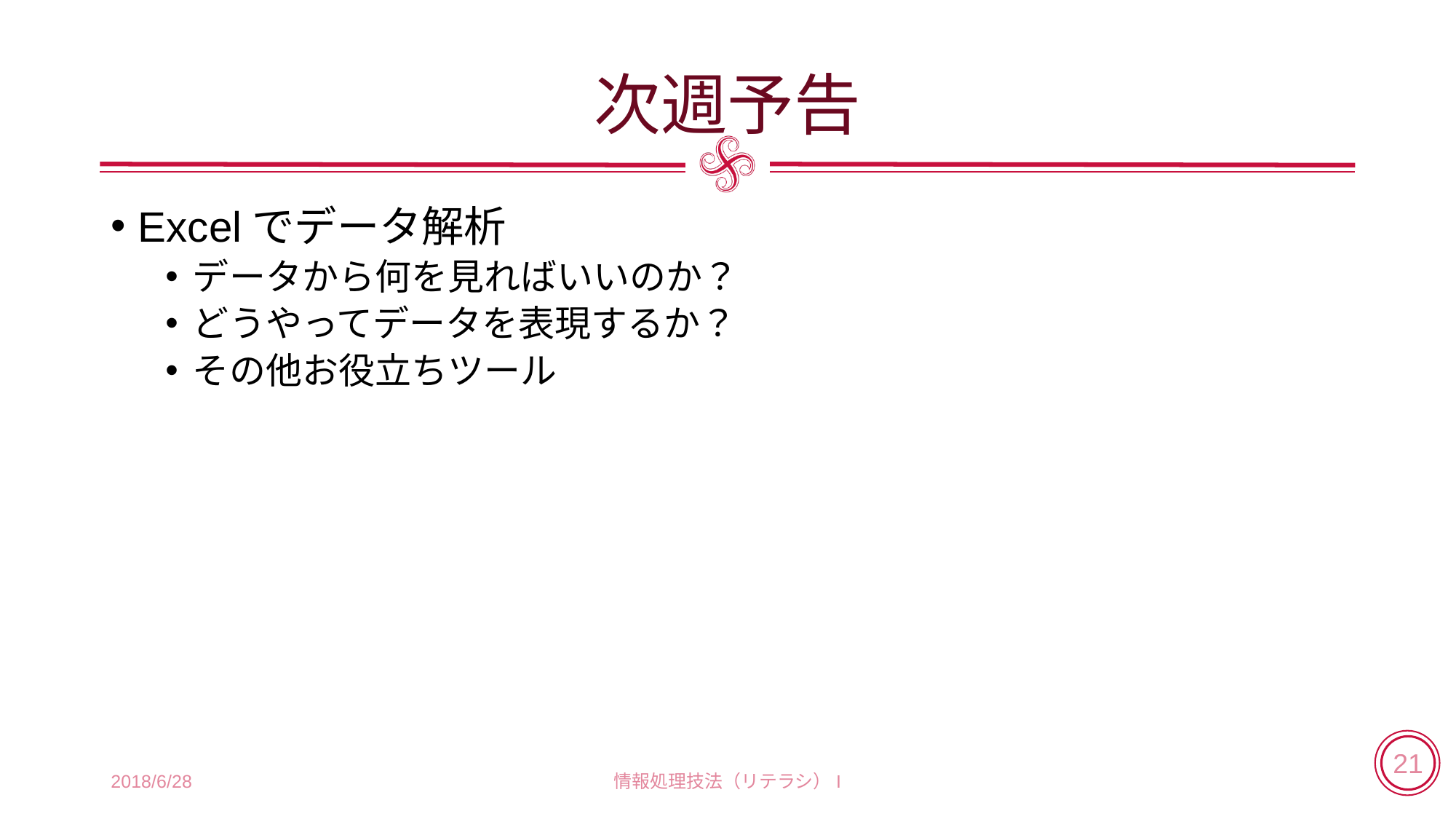

# 次週予告
Excelでデータ解析
データから何を見ればいいのか？
どうやってデータを表現するか？
その他お役立ちツール
2018/6/28
情報処理技法（リテラシ）I